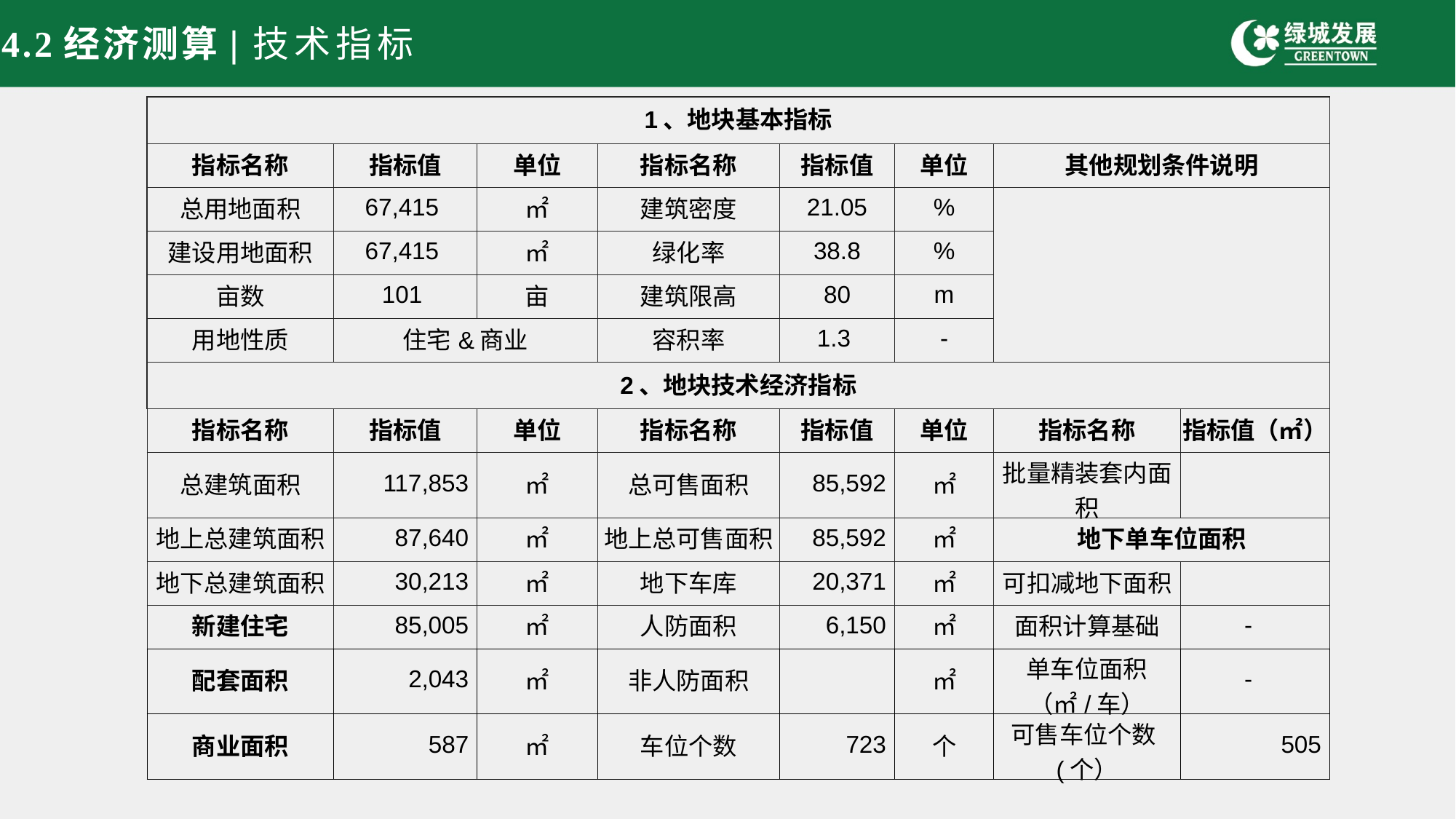

4.2经济测算|技术指标
| 1、地块基本指标 |  |  |  |  |  |  |  |
| --- | --- | --- | --- | --- | --- | --- | --- |
| 指标名称 | 指标值 | 单位 | 指标名称 | 指标值 | 单位 | 其他规划条件说明 |  |
| 总用地面积 | 67,415 | ㎡ | 建筑密度 | 21.05 | % |  |  |
| 建设用地面积 | 67,415 | ㎡ | 绿化率 | 38.8 | % |  |  |
| 亩数 | 101 | 亩 | 建筑限高 | 80 | m |  |  |
| 用地性质 | 住宅&商业 |  | 容积率 | 1.3 | - |  |  |
| 2、地块技术经济指标 |  |  |  |  |  |  |  |
| 指标名称 | 指标值 | 单位 | 指标名称 | 指标值 | 单位 | 指标名称 | 指标值（㎡） |
| 总建筑面积 | 117,853 | ㎡ | 总可售面积 | 85,592 | ㎡ | 批量精装套内面积 |  |
| 地上总建筑面积 | 87,640 | ㎡ | 地上总可售面积 | 85,592 | ㎡ | 地下单车位面积 |  |
| 地下总建筑面积 | 30,213 | ㎡ | 地下车库 | 20,371 | ㎡ | 可扣减地下面积 |  |
| 新建住宅 | 85,005 | ㎡ | 人防面积 | 6,150 | ㎡ | 面积计算基础 | - |
| 配套面积 | 2,043 | ㎡ | 非人防面积 |  | ㎡ | 单车位面积（㎡/车） | - |
| 商业面积 | 587 | ㎡ | 车位个数 | 723 | 个 | 可售车位个数(个） | 505 |